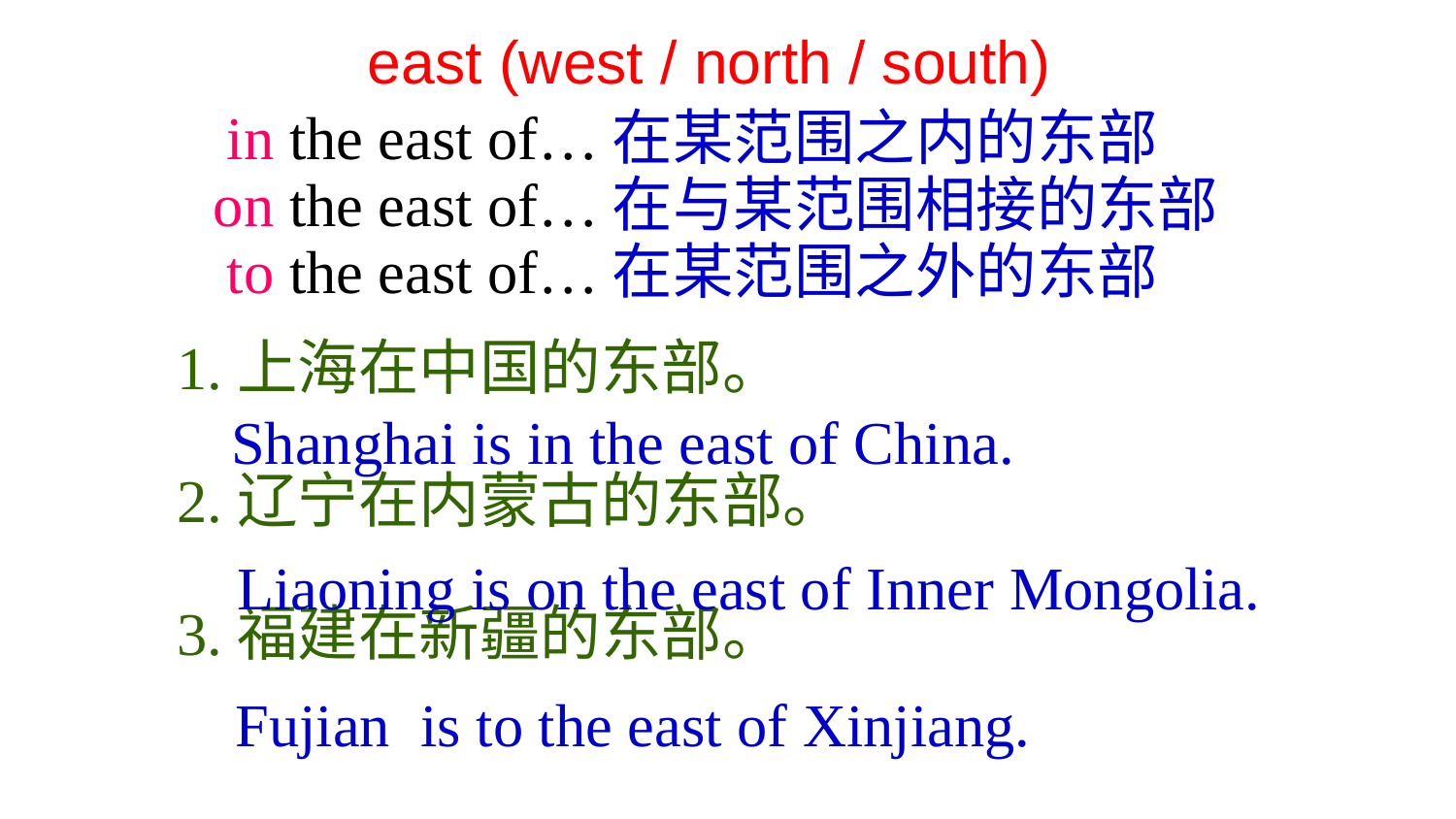

east (west / north / south)
in the east of…
on the east of…
to the east of…
在某范围之内的东部
在与某范围相接的东部
在某范围之外的东部
1.上海在中国的东部。

2.辽宁在内蒙古的东部。

3.福建在新疆的东部。
Shanghai is in the east of China.
Liaoning is on the east of Inner Mongolia.
Fujian  is to the east of Xinjiang.